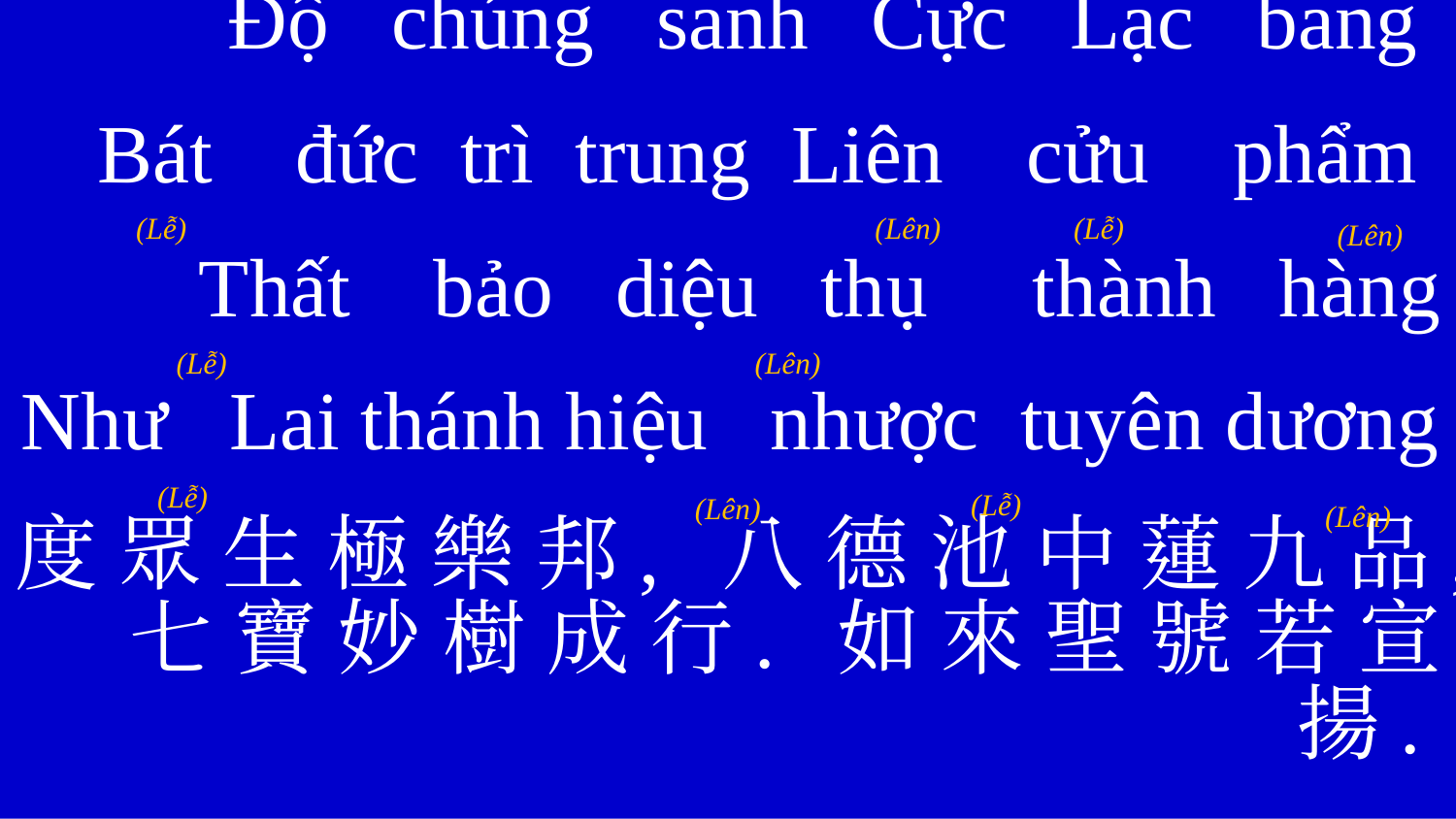

Độ   chúng   sanh   Cực   Lạc   bang

Bát    đức  trì  trung  Liên    cửu    phẩm

Thất    bảo   diệu   thụ     thành   hàng

Như   Lai thánh hiệu   nhược  tuyên dương

度 眾 生 極 樂 邦,  八 德 池 中 蓮 九 品, 七 寶 妙 樹 成 行.  如 來 聖 號 若 宣 揚.

(Lên)
(Lễ)
(Lễ)
(Lên)
(Lên)
(Lễ)
(Lễ)
(Lễ)
(Lên)
(Lên)